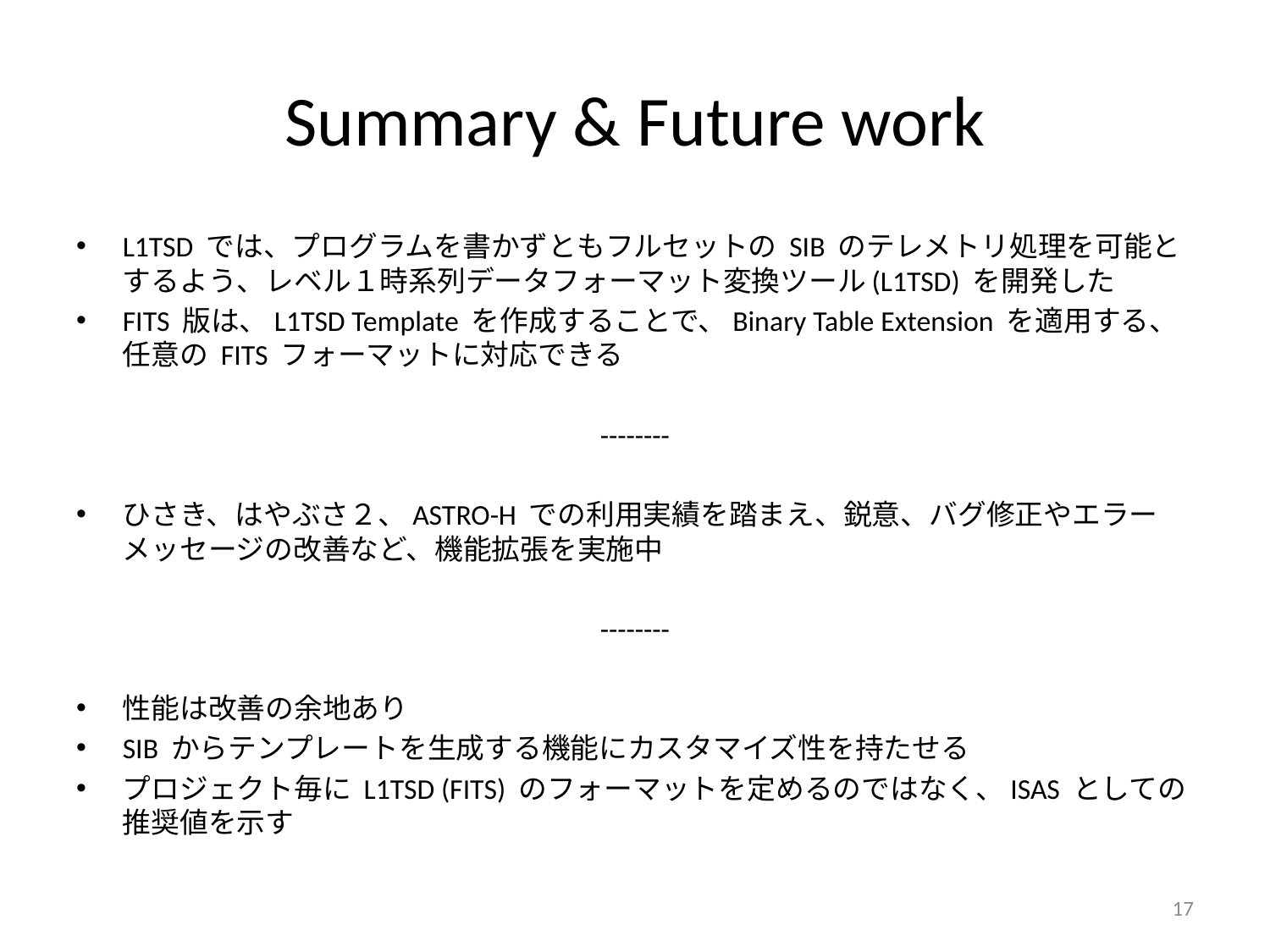

# Summary & Future work
L1TSD では、プログラムを書かずともフルセットの SIB のテレメトリ処理を可能とするよう、レベル１時系列データフォーマット変換ツール(L1TSD) を開発した
FITS 版は、L1TSD Template を作成することで、Binary Table Extension を適用する、任意の FITS フォーマットに対応できる

--------

ひさき、はやぶさ２、ASTRO-H での利用実績を踏まえ、鋭意、バグ修正やエラーメッセージの改善など、機能拡張を実施中

--------

性能は改善の余地あり
SIB からテンプレートを生成する機能にカスタマイズ性を持たせる
プロジェクト毎に L1TSD (FITS) のフォーマットを定めるのではなく、ISAS としての推奨値を示す

17